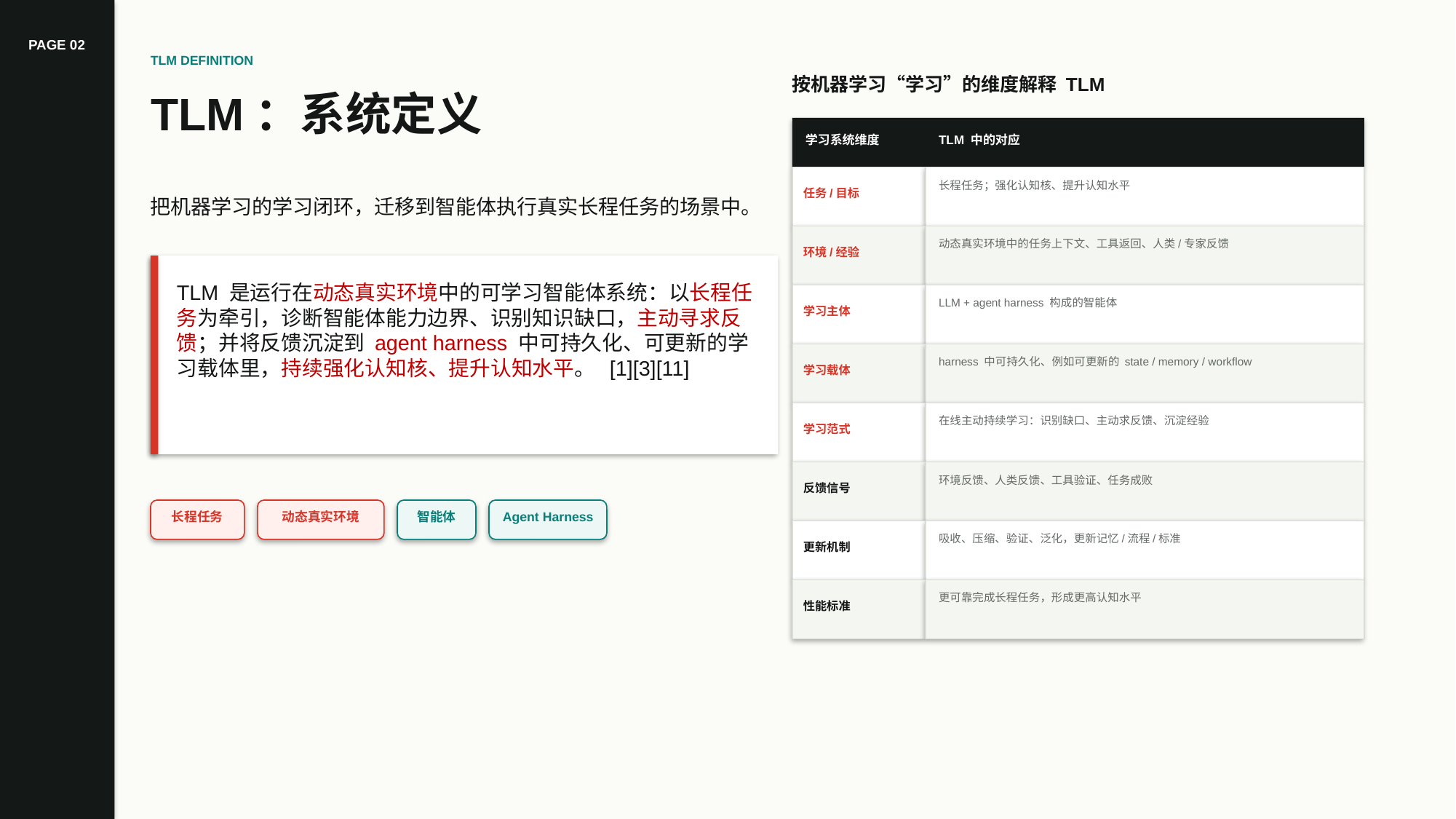

PAGE 02
TLM DEFINITION
按机器学习“学习”的维度解释 TLM
TLM：系统定义

学习系统维度
TLM 中的对应

长程任务；强化认知核、提升认知水平
任务/目标
把机器学习的学习闭环，迁移到智能体执行真实长程任务的场景中。

动态真实环境中的任务上下文、工具返回、人类/专家反馈
环境/经验

TLM 是运行在动态真实环境中的可学习智能体系统：以长程任务为牵引，诊断智能体能力边界、识别知识缺口，主动寻求反馈；并将反馈沉淀到 agent harness 中可持久化、可更新的学习载体里，持续强化认知核、提升认知水平。  [1][3][11]

LLM + agent harness 构成的智能体
学习主体

harness 中可持久化、例如可更新的 state / memory / workflow
学习载体

在线主动持续学习：识别缺口、主动求反馈、沉淀经验
学习范式

环境反馈、人类反馈、工具验证、任务成败
反馈信号

长程任务
动态真实环境
智能体
Agent Harness

吸收、压缩、验证、泛化，更新记忆/流程/标准
更新机制

更可靠完成长程任务，形成更高认知水平
性能标准